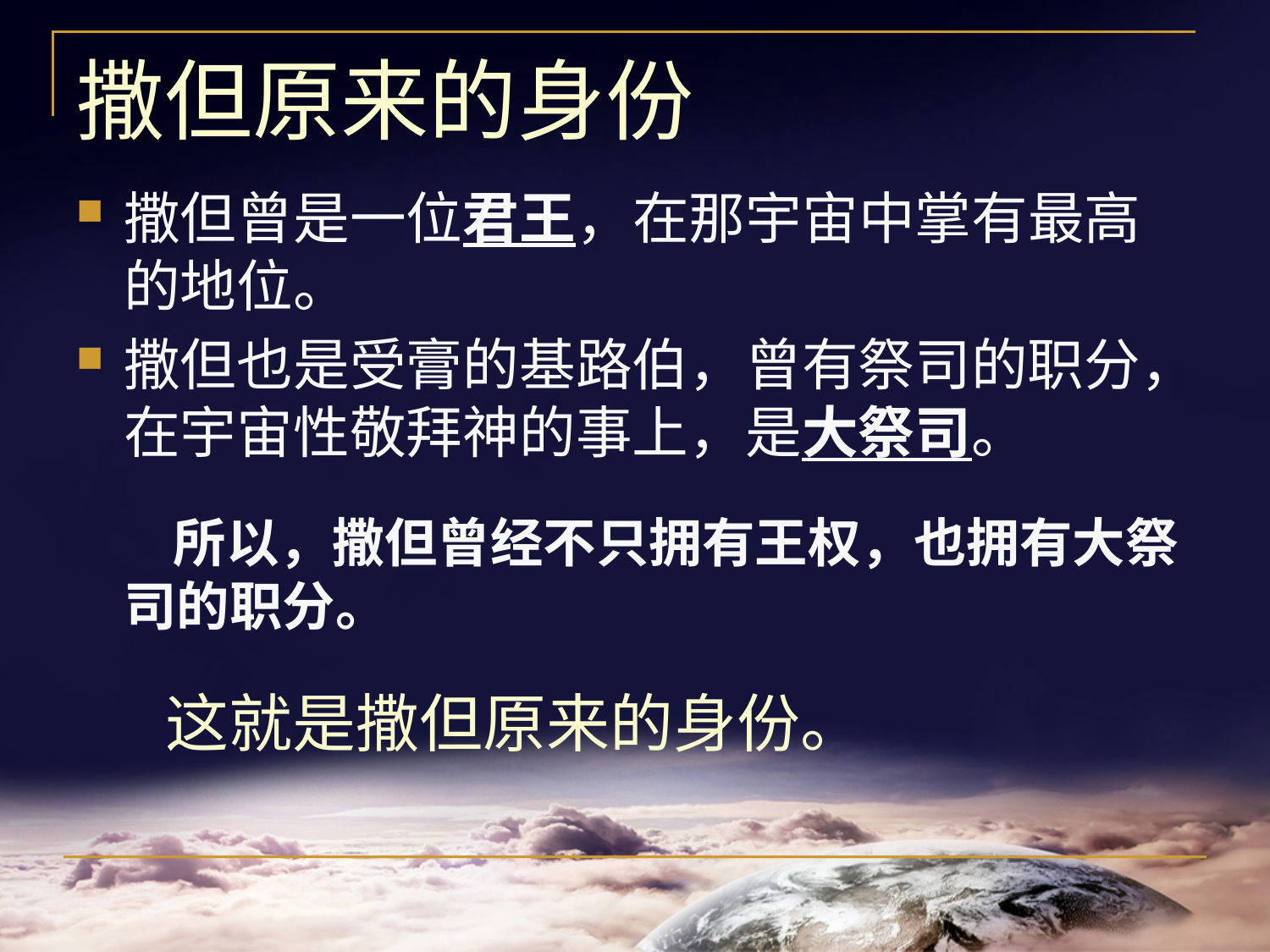

# 撒但原来的身份
撒但曾是一位君王，在那宇宙中掌有最高的地位。
撒但也是受膏的基路伯，曾有祭司的职分，在宇宙性敬拜神的事上，是大祭司。

       所以，撒但曾经不只拥有王权，也拥有大祭司的职分。

       这就是撒但原来的身份。